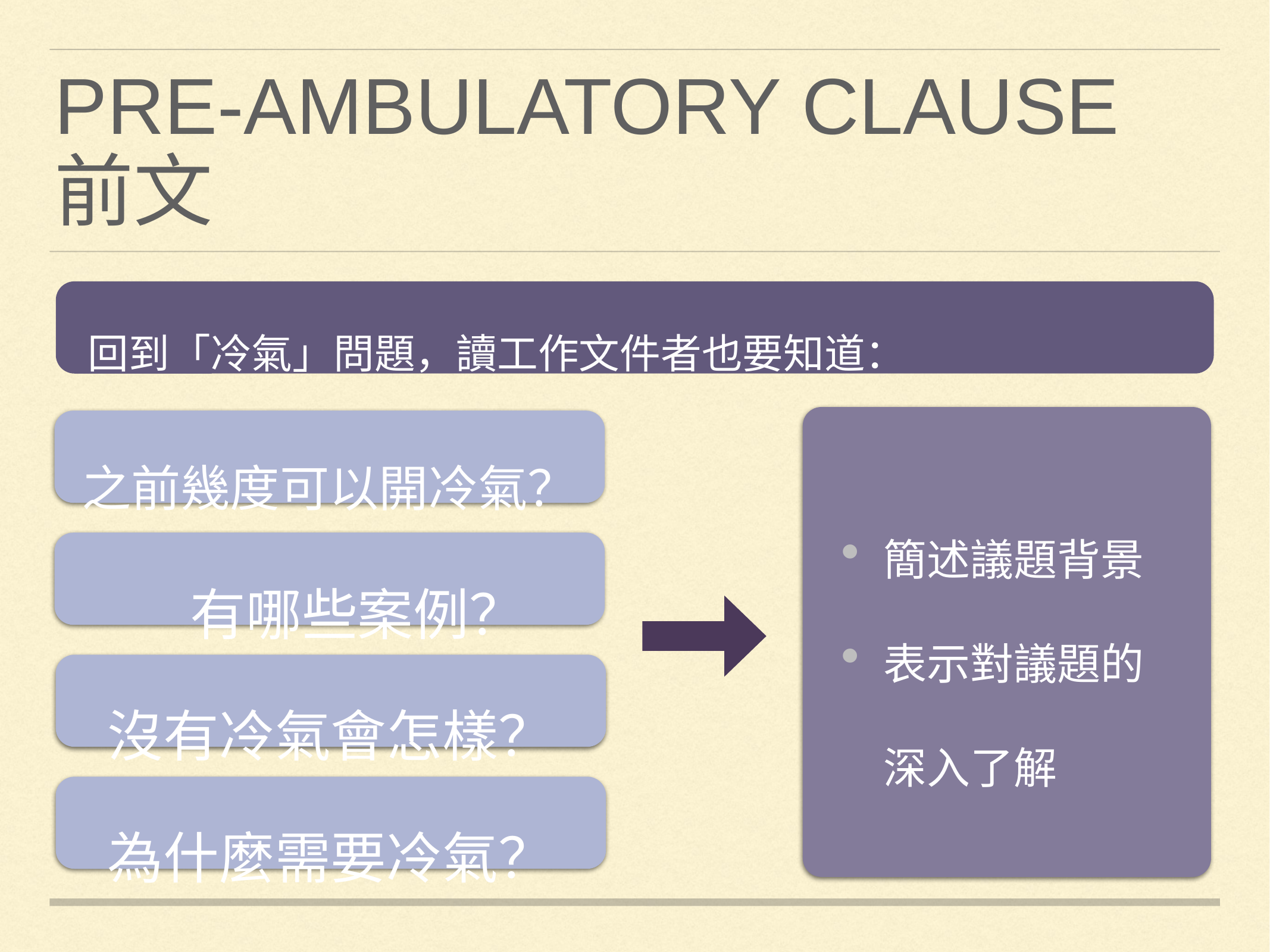

# Pre-ambulatory clause  前文

回到「冷氣」問題，讀工作文件者也要知道：

簡述議題背景
表示對議題的深入了解

之前幾度可以開冷氣？

有哪些案例？

沒有冷氣會怎樣？

為什麼需要冷氣？